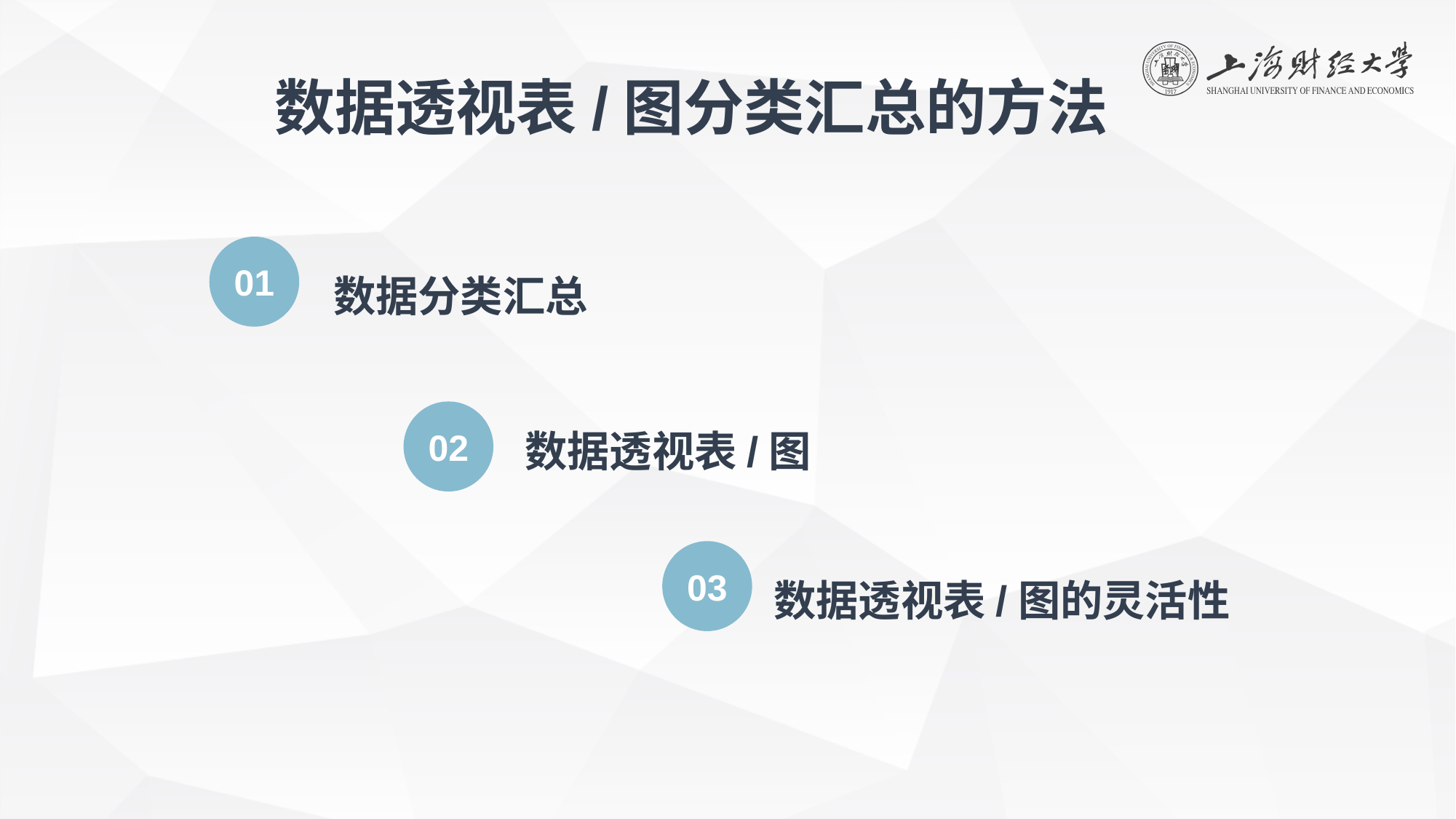

数据透视表/图分类汇总的方法
01
数据分类汇总
02
数据透视表/图
03
数据透视表/图的灵活性